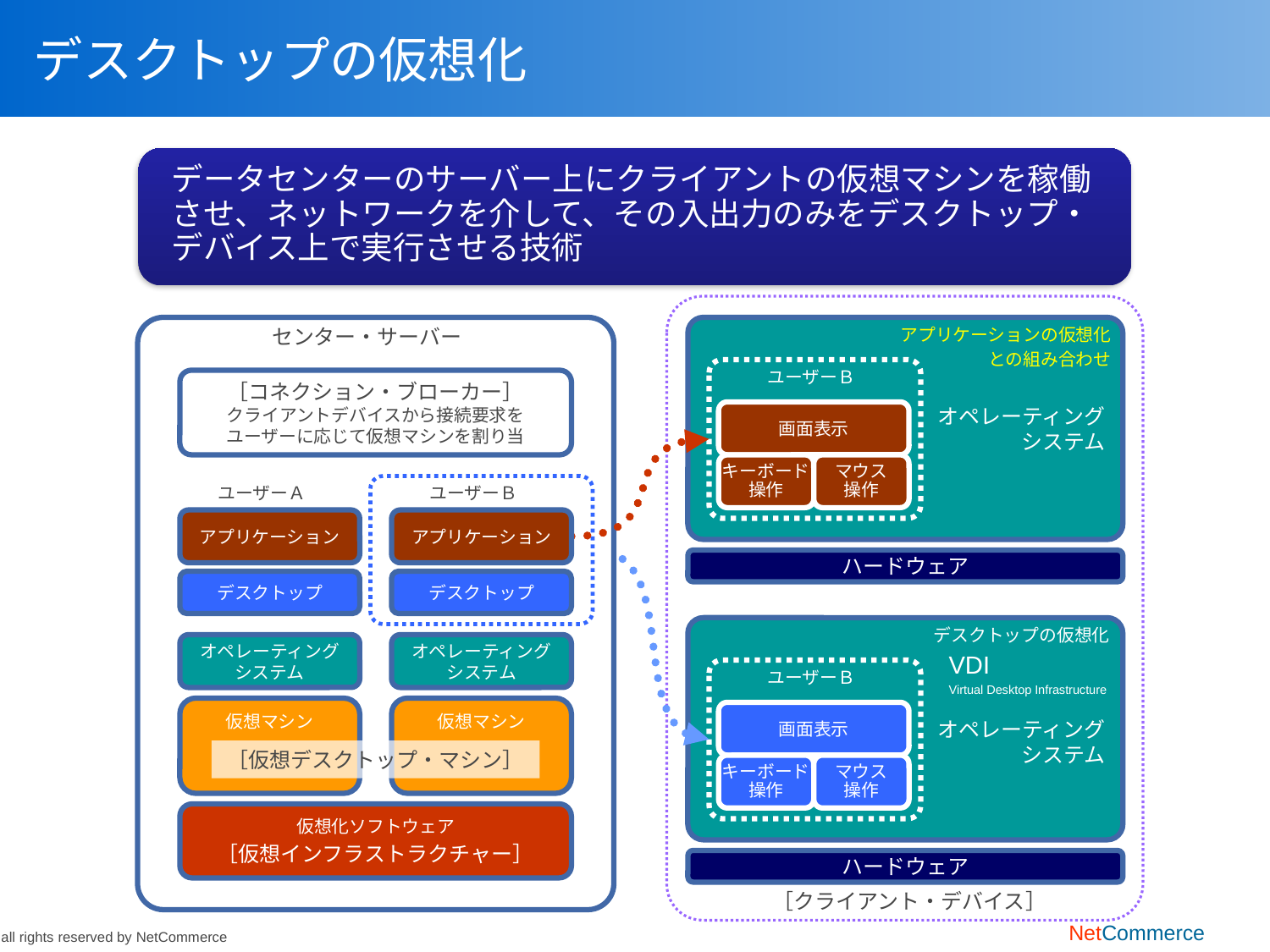

# デスクトップの仮想化

データセンターのサーバー上にクライアントの仮想マシンを稼働させ、ネットワークを介して、その入出力のみをデスクトップ・デバイス上で実行させる技術

オペレーティング
システム
デスクトップの仮想化
VDI
Virtual Desktop Infrastructure

ユーザーＢ
画面表示
キーボード
操作
マウス
操作
ハードウェア
［クライアント・デバイス］

センター・サーバー
オペレーティング
システム
アプリケーションの仮想化
との組み合わせ

ユーザーＢ
画面表示
キーボード
操作
マウス
操作
［コネクション・ブローカー］
クライアントデバイスから接続要求を
ユーザーに応じて仮想マシンを割り当
ユーザーＡ

ユーザーＢ
アプリケーション
アプリケーション
ハードウェア
デスクトップ
デスクトップ
オペレーティング
システム
オペレーティング
システム
仮想マシン

仮想マシン

［仮想デスクトップ・マシン］
仮想化ソフトウェア
［仮想インフラストラクチャー］